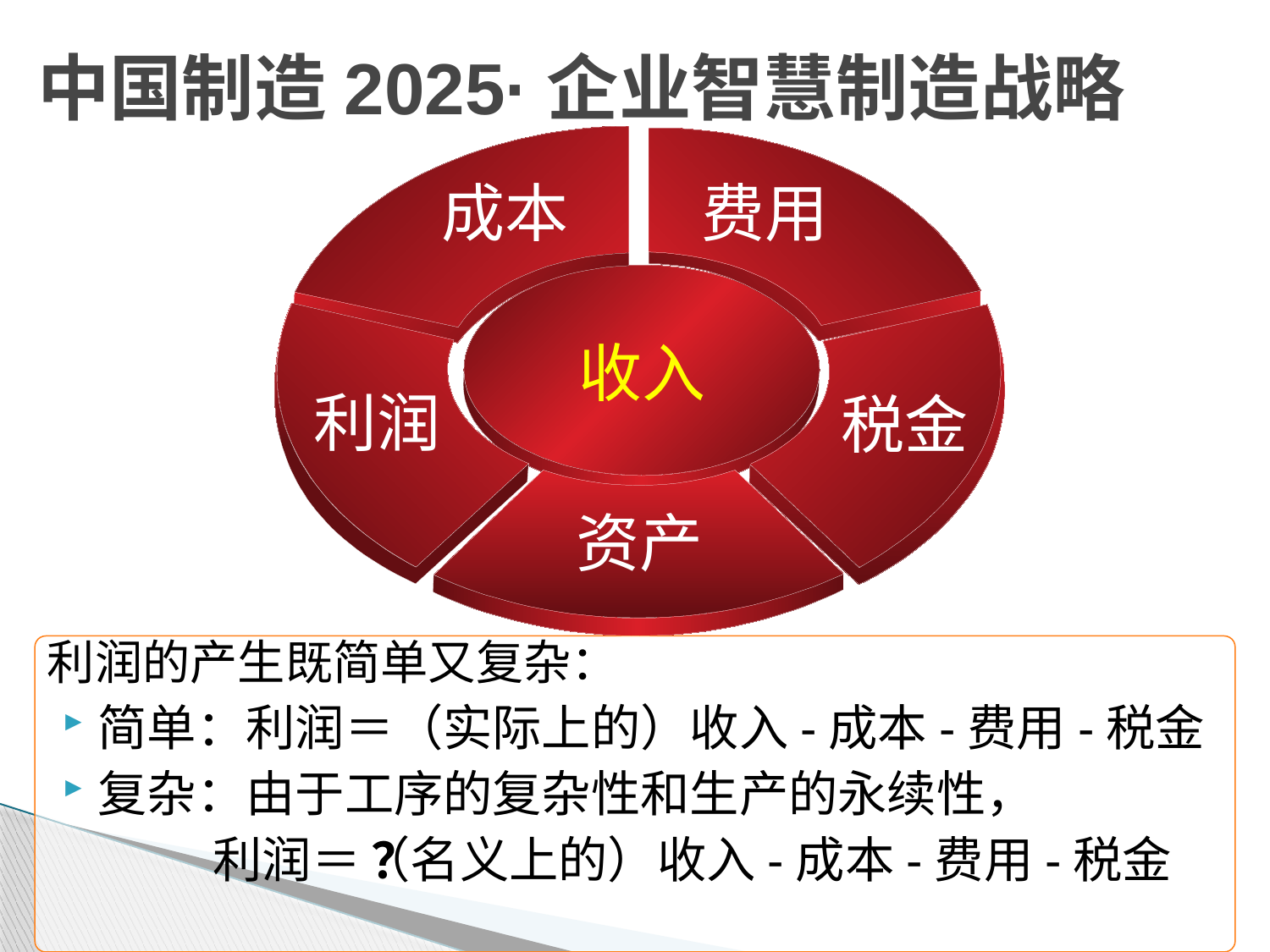

# 中国制造2025·企业智慧制造战略

成本
费用
收入
利润
税金
资产
利润的产生既简单又复杂：
简单：利润＝（实际上的）收入-成本-费用-税金
复杂：由于工序的复杂性和生产的永续性，
              利润＝（名义上的）收入-成本-费用-税金

？